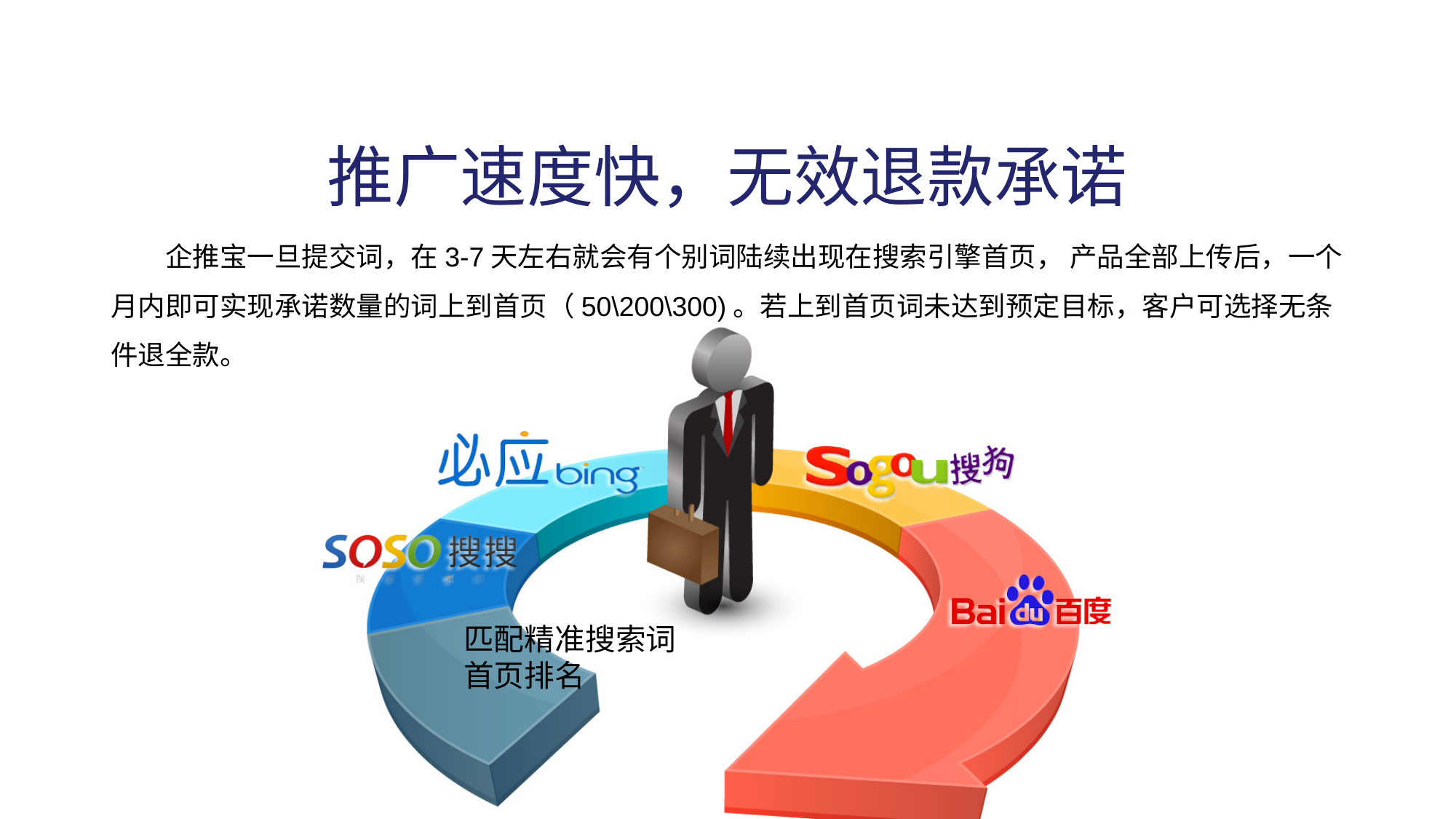

# 推广速度快，无效退款承诺
　　企推宝一旦提交词，在3-7天左右就会有个别词陆续出现在搜索引擎首页， 产品全部上传后，一个月内即可实现承诺数量的词上到首页（50\200\300)。若上到首页词未达到预定目标，客户可选择无条件退全款。
匹配精准搜索词
首页排名